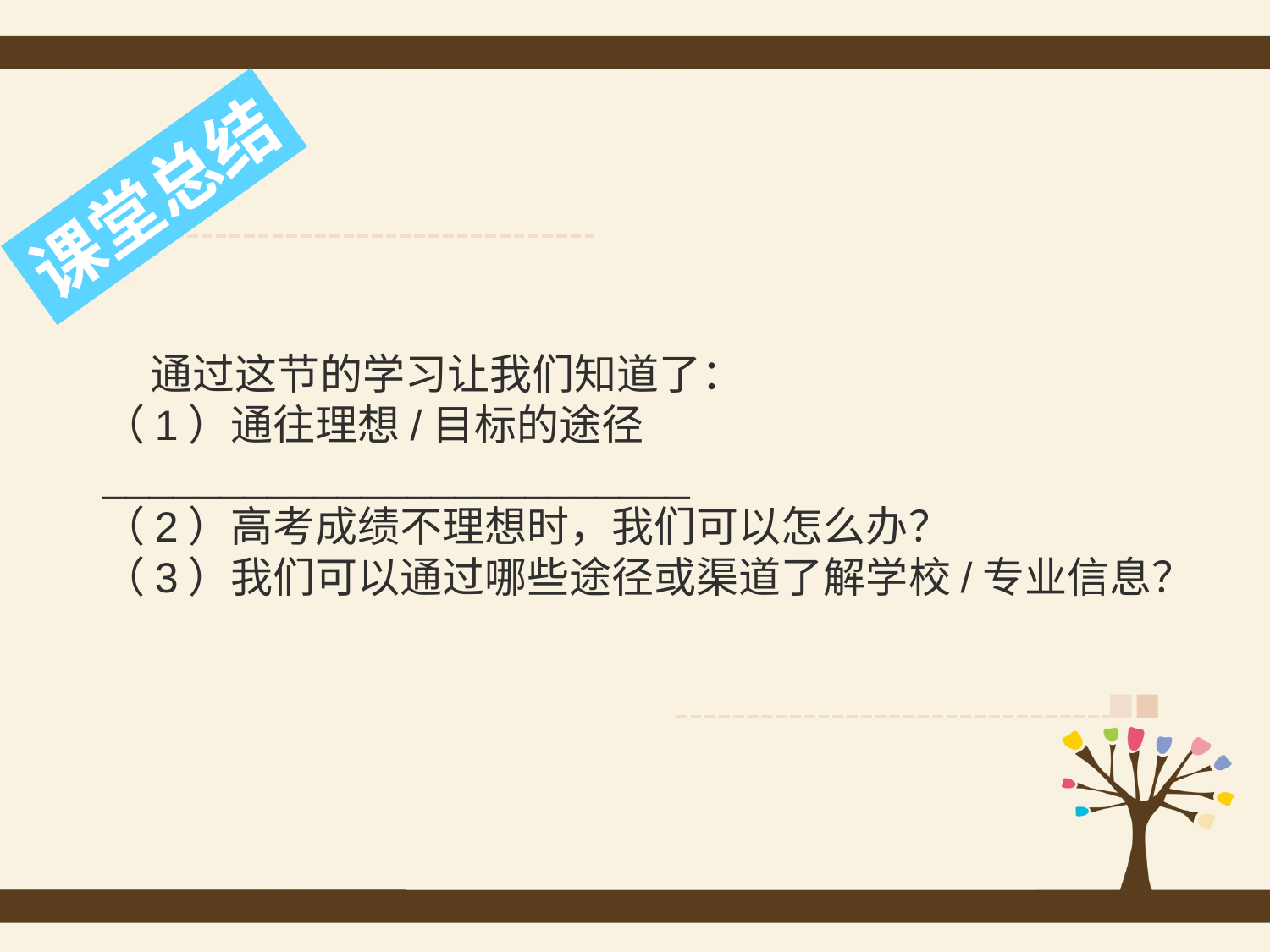

课堂总结
    通过这节的学习让我们知道了：
（1）通往理想/目标的途径_________________________
（2）高考成绩不理想时，我们可以怎么办？
（3）我们可以通过哪些途径或渠道了解学校/专业信息？